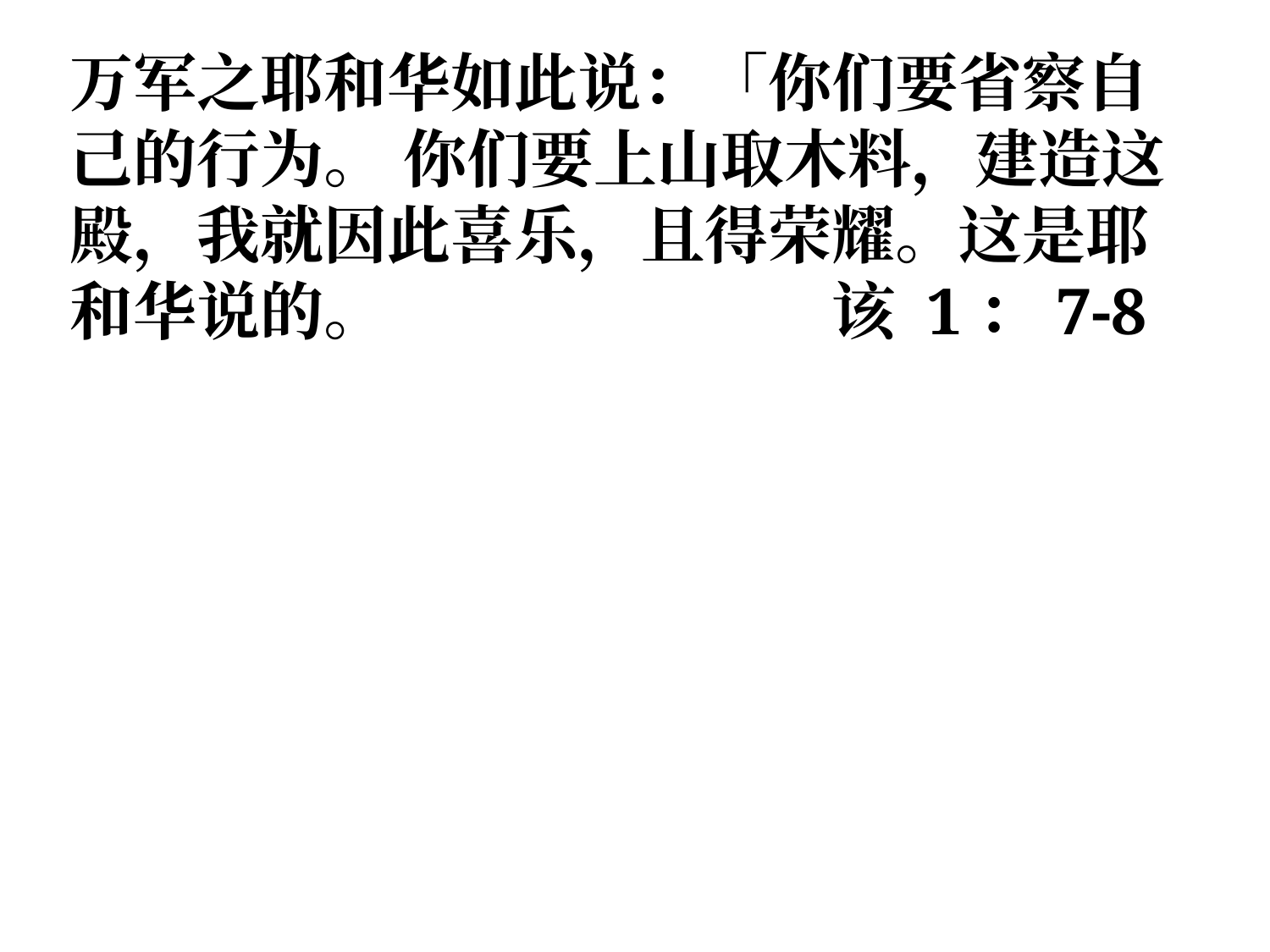

万军之耶和华如此说：「你们要省察自己的行为。 你们要上山取木料，建造这殿，我就因此喜乐，且得荣耀。这是耶和华说的。				该 1：7-8